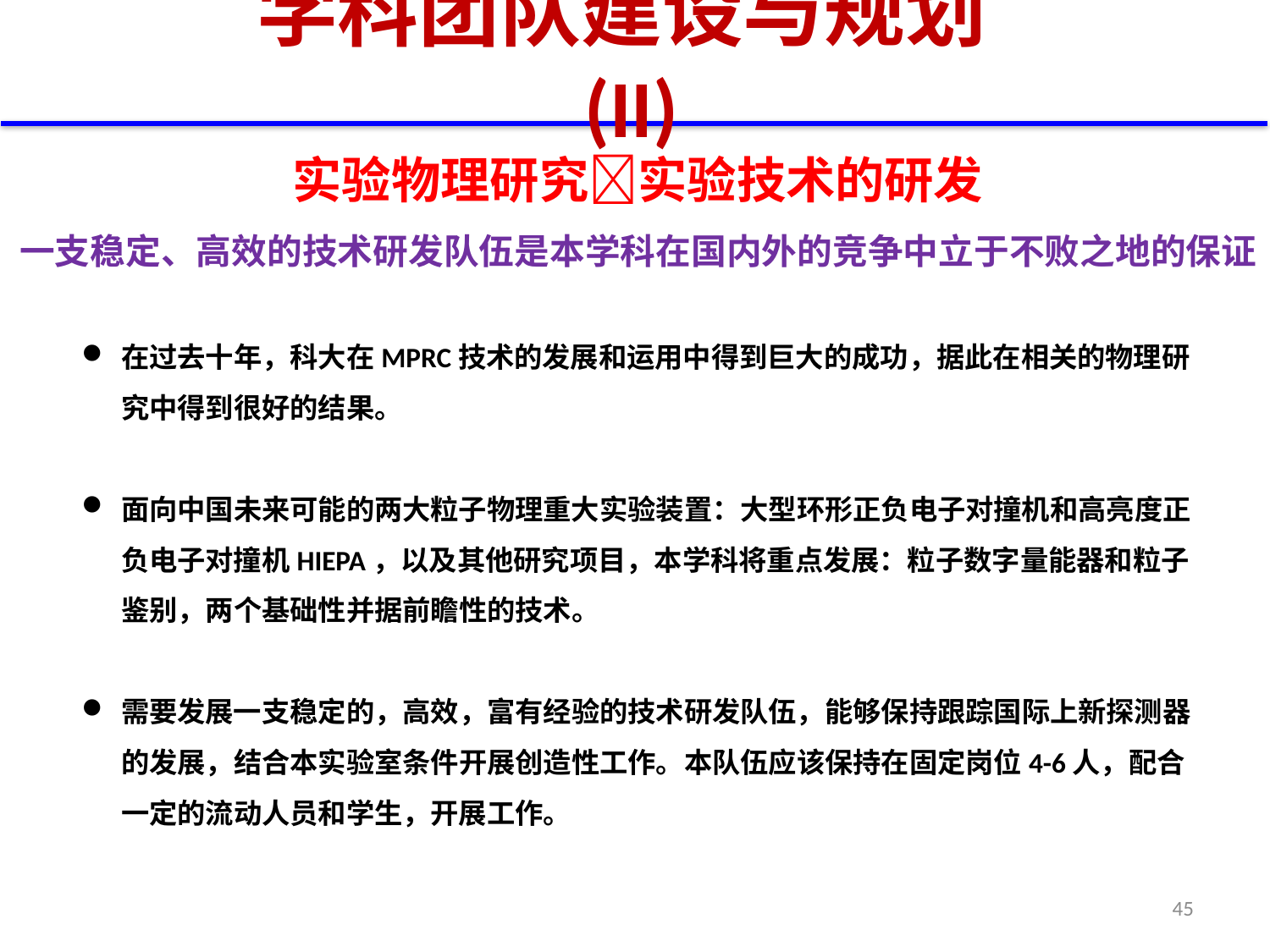

# 学科团队建设与规划(II)
实验物理研究−实验技术的研发
一支稳定、高效的技术研发队伍是本学科在国内外的竞争中立于不败之地的保证
在过去十年，科大在MPRC技术的发展和运用中得到巨大的成功，据此在相关的物理研究中得到很好的结果。

面向中国未来可能的两大粒子物理重大实验装置：大型环形正负电子对撞机和高亮度正负电子对撞机HIEPA，以及其他研究项目，本学科将重点发展：粒子数字量能器和粒子鉴别，两个基础性并据前瞻性的技术。

需要发展一支稳定的，高效，富有经验的技术研发队伍，能够保持跟踪国际上新探测器的发展，结合本实验室条件开展创造性工作。本队伍应该保持在固定岗位4-6人，配合一定的流动人员和学生，开展工作。
45